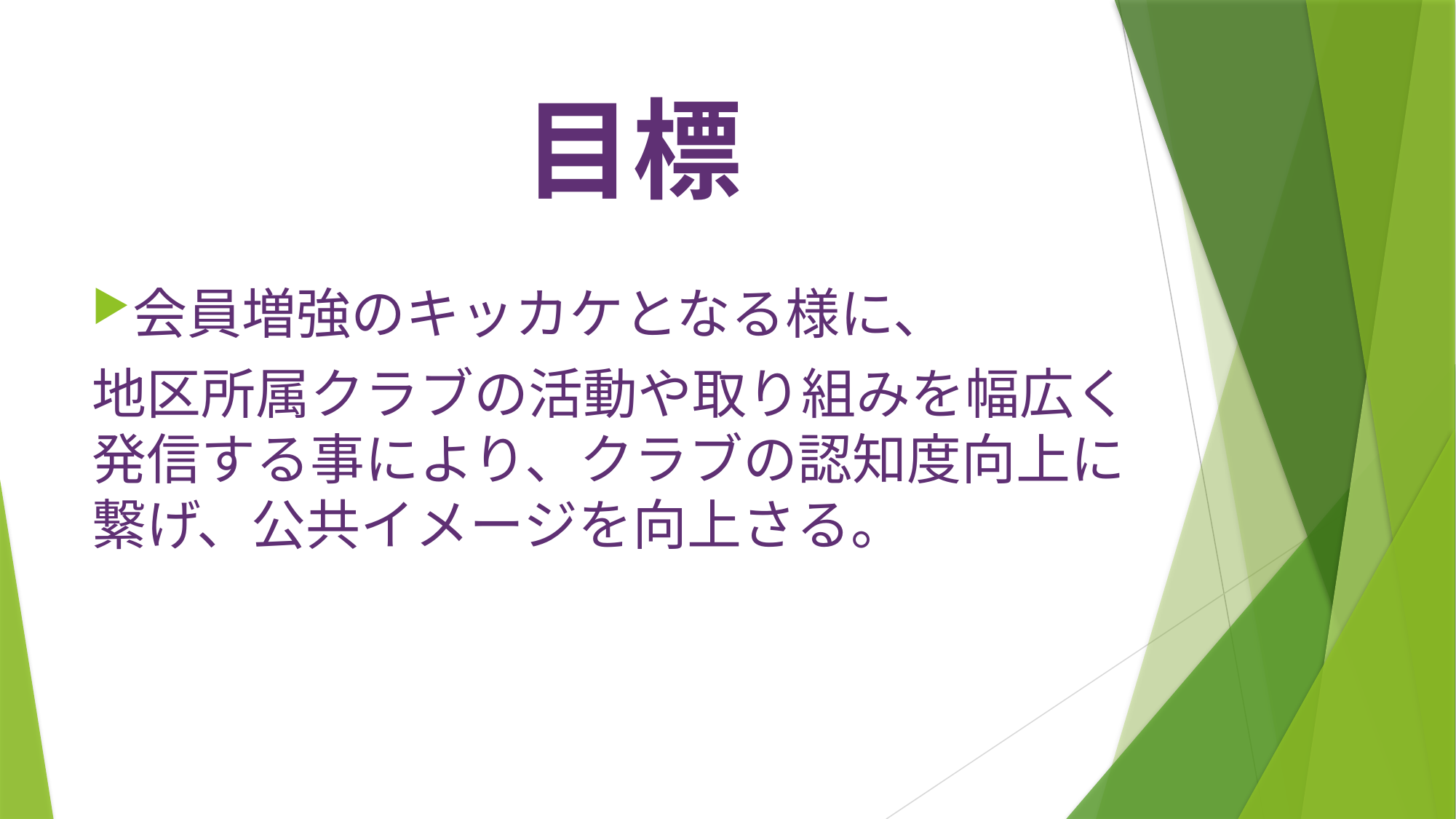

# 目標
会員増強のキッカケとなる様に、
地区所属クラブの活動や取り組みを幅広く発信する事により、クラブの認知度向上に繋げ、公共イメージを向上さる。